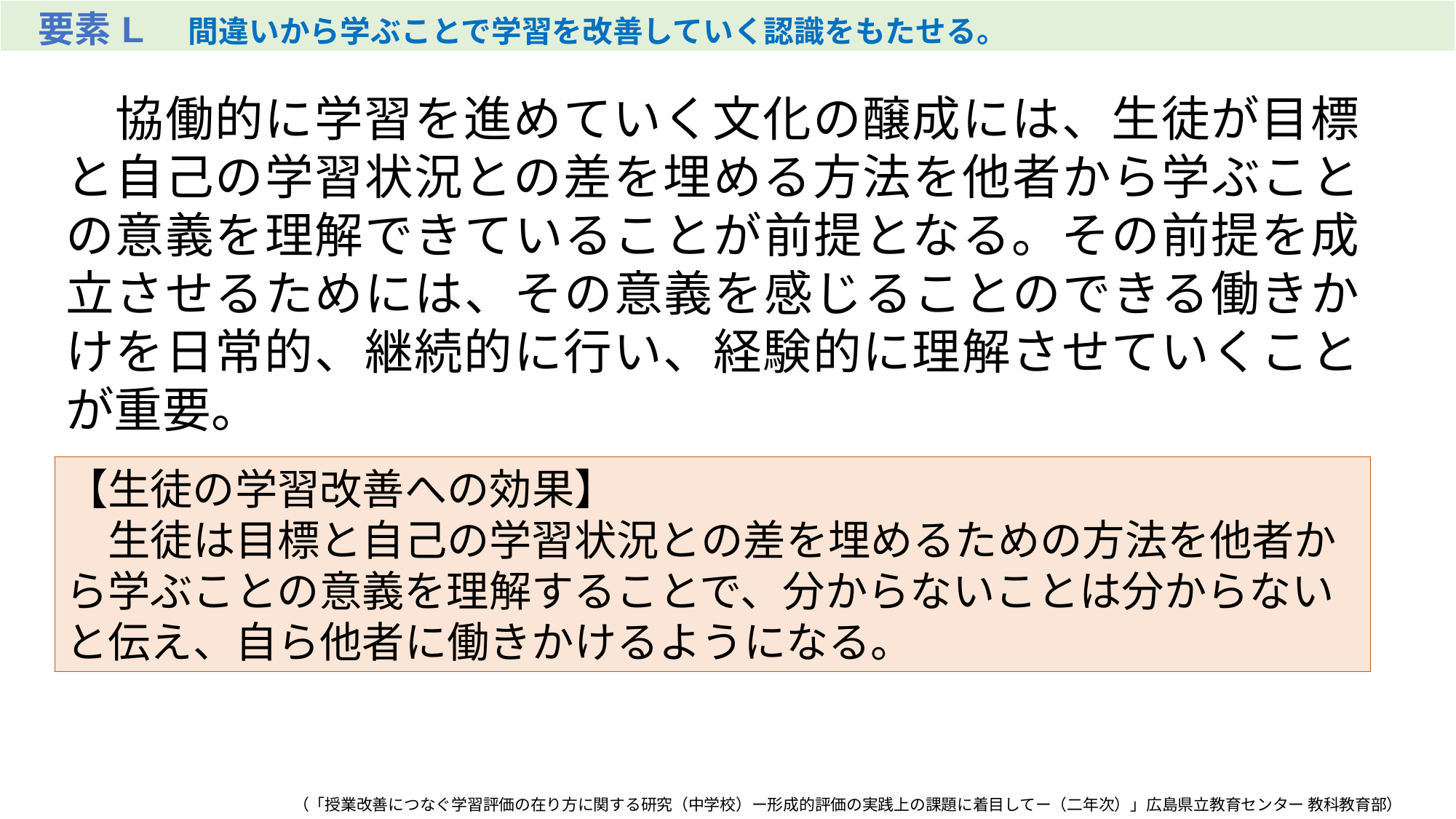

| 要素L　間違いから学ぶことで学習を改善していく認識をもたせる。 |
| --- |
　協働的に学習を進めていく文化の醸成には、生徒が目標と自己の学習状況との差を埋める方法を他者から学ぶことの意義を理解できていることが前提となる。その前提を成立させるためには、その意義を感じることのできる働きかけを日常的、継続的に行い、経験的に理解させていくことが重要。
【生徒の学習改善への効果】
　生徒は目標と自己の学習状況との差を埋めるための方法を他者から学ぶことの意義を理解することで、分からないことは分からないと伝え、自ら他者に働きかけるようになる。
（「授業改善につなぐ学習評価の在り方に関する研究（中学校）ー形成的評価の実践上の課題に着目してー（二年次）」広島県立教育センター 教科教育部）